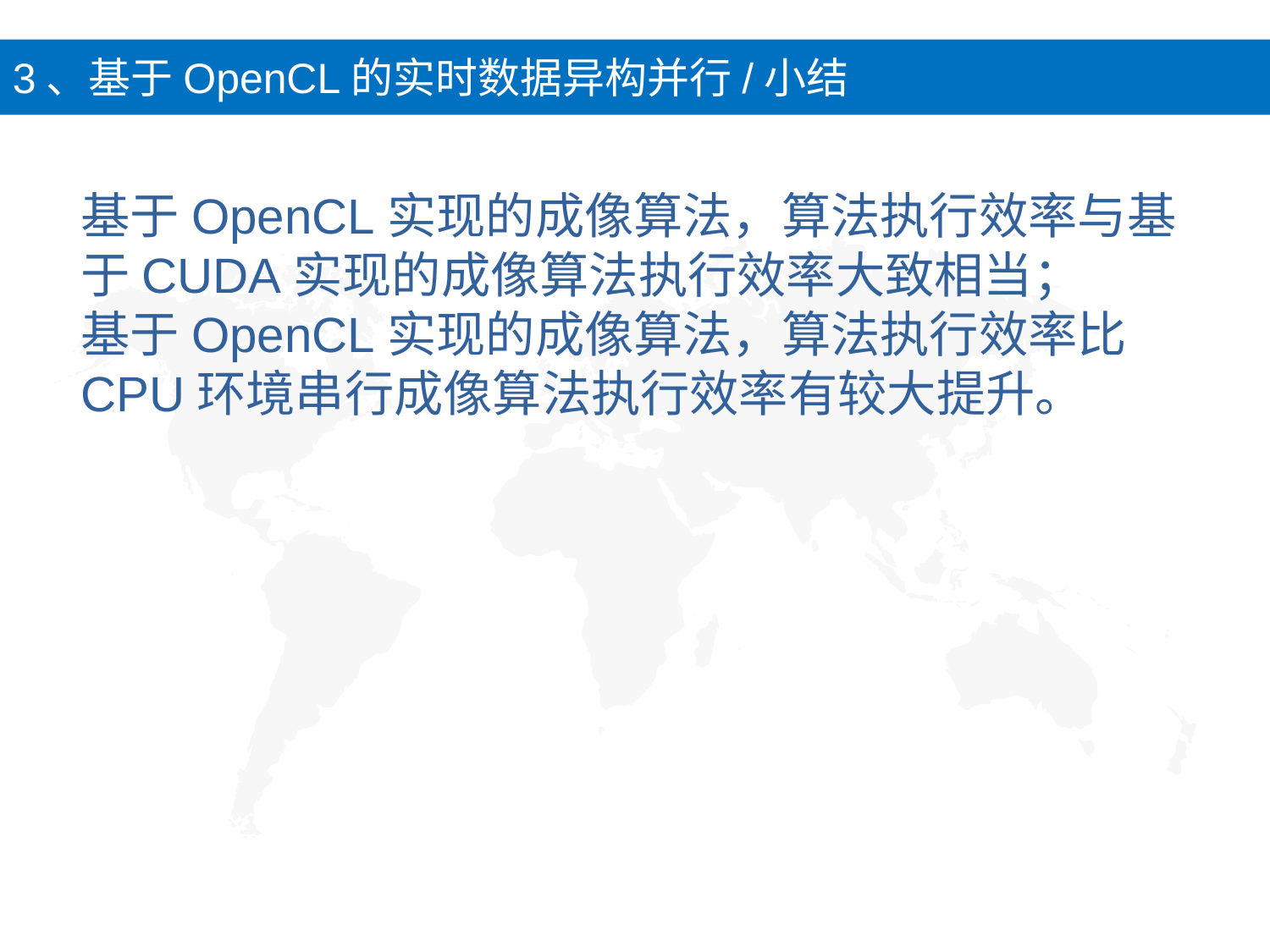

3、基于OpenCL的实时数据异构并行/小结

基于OpenCL实现的成像算法，算法执行效率与基于CUDA实现的成像算法执行效率大致相当；
基于OpenCL实现的成像算法，算法执行效率比CPU环境串行成像算法执行效率有较大提升。